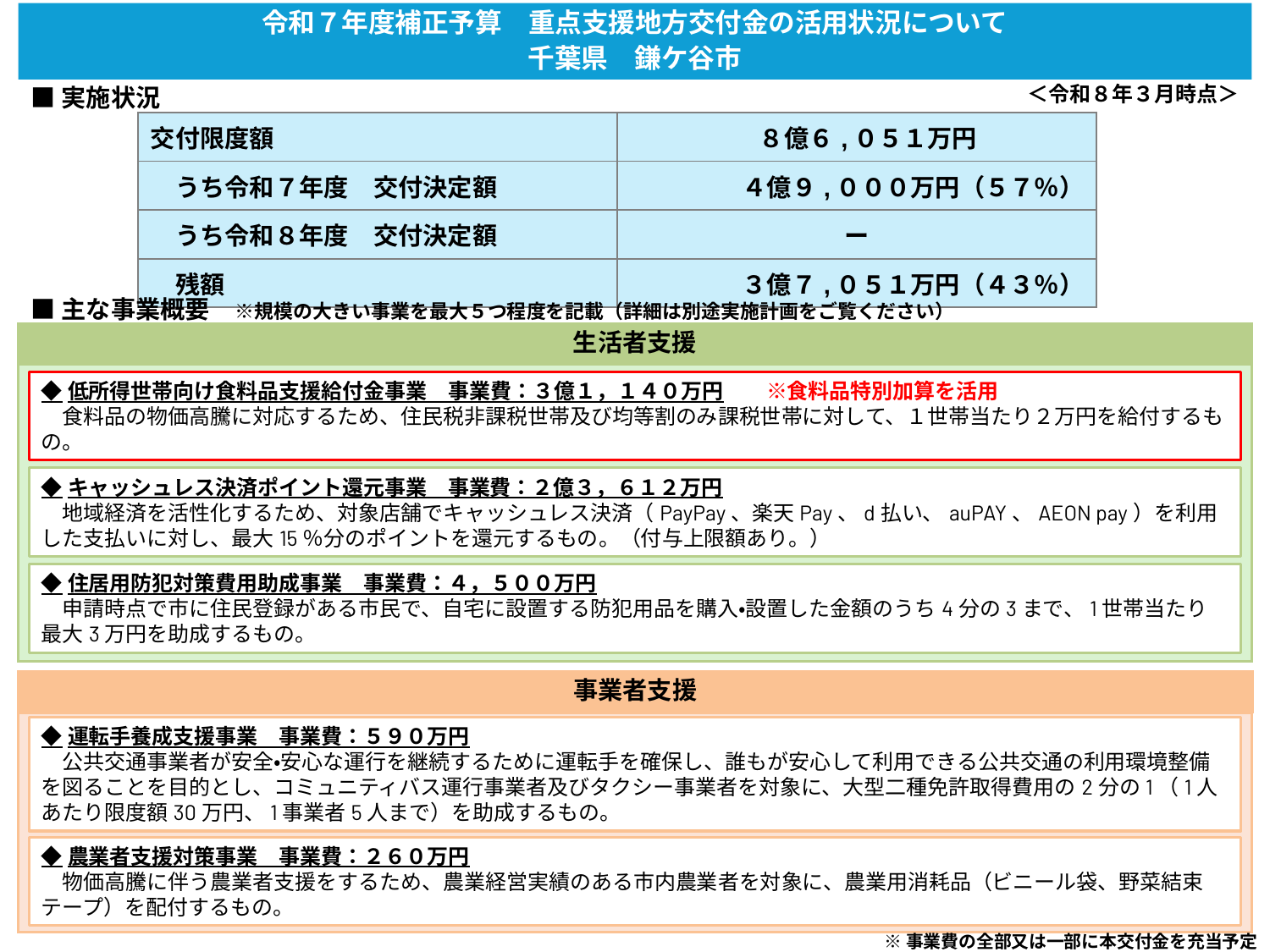

令和７年度補正予算　重点支援地方交付金の活用状況について
千葉県　鎌ケ谷市
＜令和８年３月時点＞
■実施状況
| 交付限度額 | ８億６,０５１万円 |
| --- | --- |
| うち令和７年度　交付決定額 | ４億９,０００万円（５７％） |
| うち令和８年度　交付決定額 | ー |
| 残額 | ３億７,０５１万円（４３％） |
■主な事業概要　※規模の大きい事業を最大５つ程度を記載（詳細は別途実施計画をご覧ください）
生活者支援

◆低所得世帯向け食料品支援給付金事業　事業費：３億１，１４０万円　　※食料品特別加算を活用
　食料品の物価高騰に対応するため、住民税非課税世帯及び均等割のみ課税世帯に対して、１世帯当たり２万円を給付するもの。
◆キャッシュレス決済ポイント還元事業　事業費：２億３，６１２万円
　地域経済を活性化するため、対象店舗でキャッシュレス決済（PayPay、楽天Pay、d払い、auPAY、AEON pay）を利用した支払いに対し、最大15％分のポイントを還元するもの。（付与上限額あり。）
◆住居用防犯対策費用助成事業　事業費：４，５００万円
　申請時点で市に住民登録がある市民で、自宅に設置する防犯用品を購入・設置した金額のうち4分の3まで、1世帯当たり最大3万円を助成するもの。
事業者支援

◆運転手養成支援事業　事業費：５９０万円
　公共交通事業者が安全・安心な運行を継続するために運転手を確保し、誰もが安心して利用できる公共交通の利用環境整備を図ることを目的とし、コミュニティバス運行事業者及びタクシー事業者を対象に、大型二種免許取得費用の2分の1（1人あたり限度額30万円、1事業者5人まで）を助成するもの。
◆農業者支援対策事業　事業費：２６０万円
　物価高騰に伴う農業者支援をするため、農業経営実績のある市内農業者を対象に、農業用消耗品（ビニール袋、野菜結束テープ）を配付するもの。
※事業費の全部又は一部に本交付金を充当予定